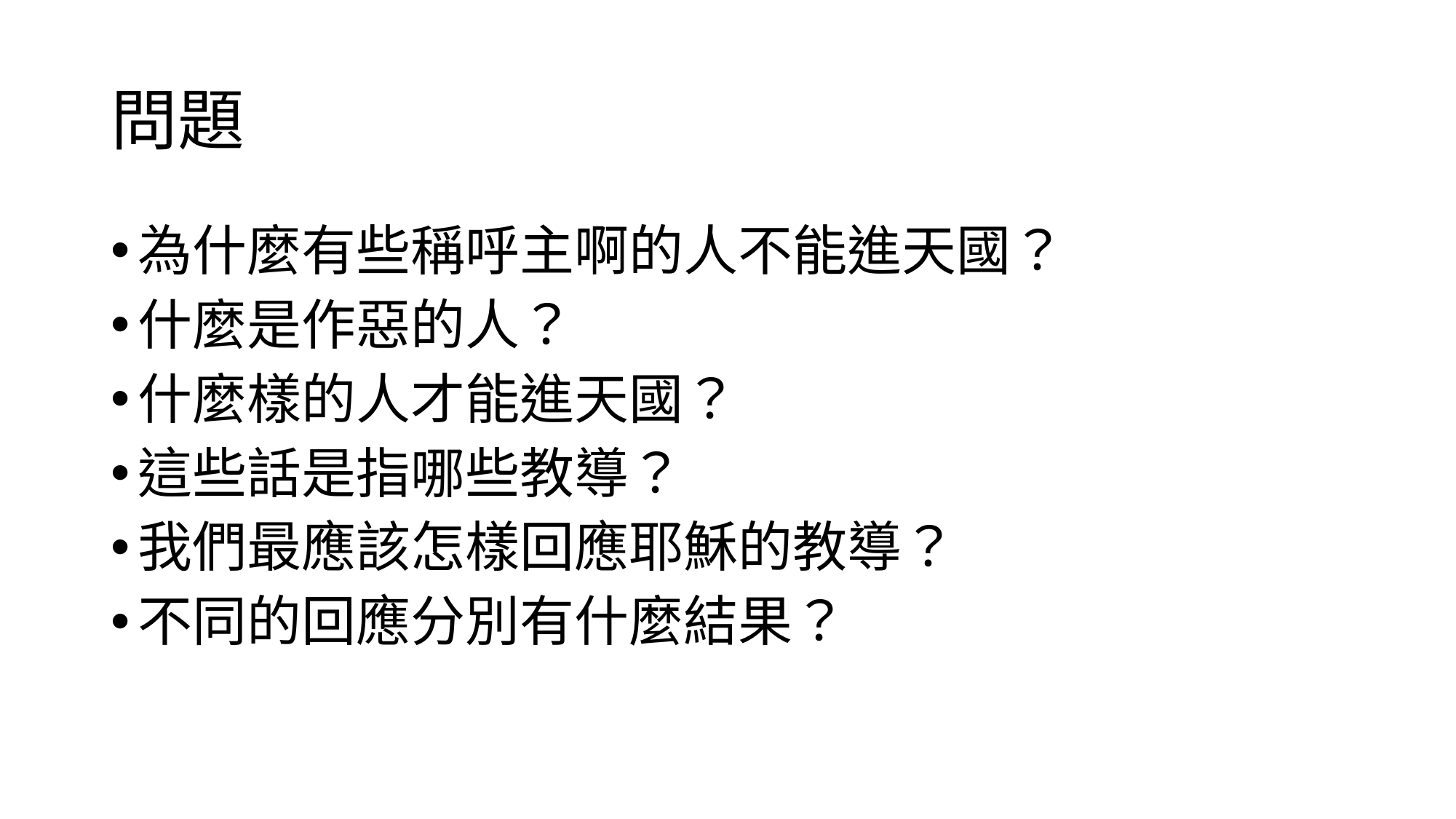

# 問題
為什麼有些稱呼主啊的人不能進天國？
什麼是作惡的人？
什麼樣的人才能進天國？
這些話是指哪些教導？
我們最應該怎樣回應耶穌的教導？
不同的回應分別有什麼結果？